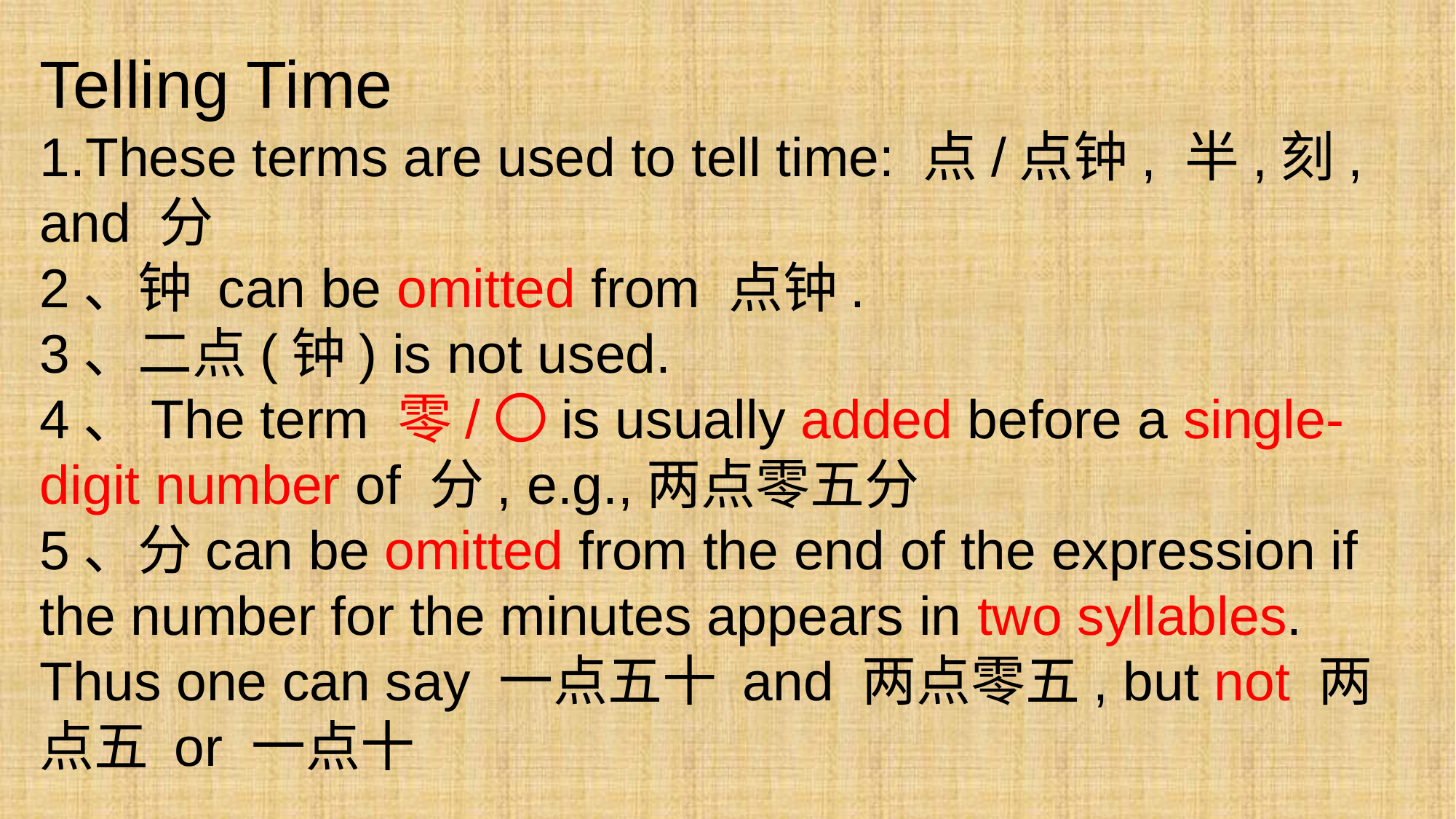

Telling Time
1.These terms are used to tell time: 点/点钟, 半,刻, and 分
2、钟 can be omitted from 点钟.
3、二点(钟) is not used.
4、The term 零/〇is usually added before a single-digit number of 分, e.g.,两点零五分
5、分can be omitted from the end of the expression if the number for the minutes appears in two syllables. Thus one can say 一点五十 and 两点零五, but not 两点五 or 一点十